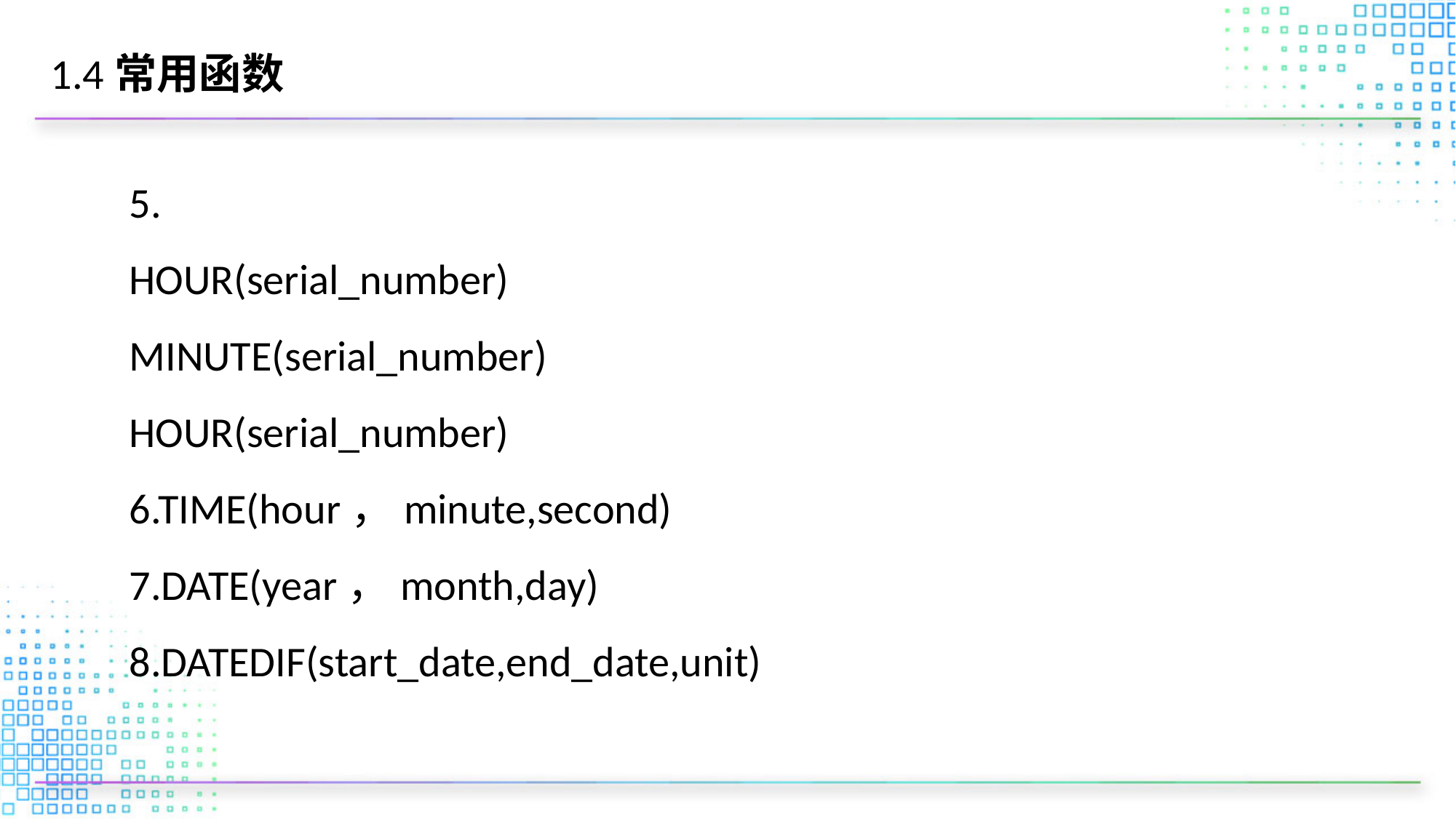

# 1.4常用函数
5.
HOUR(serial_number)
MINUTE(serial_number)
HOUR(serial_number)
6.TIME(hour，minute,second)
7.DATE(year，month,day)
8.DATEDIF(start_date,end_date,unit)